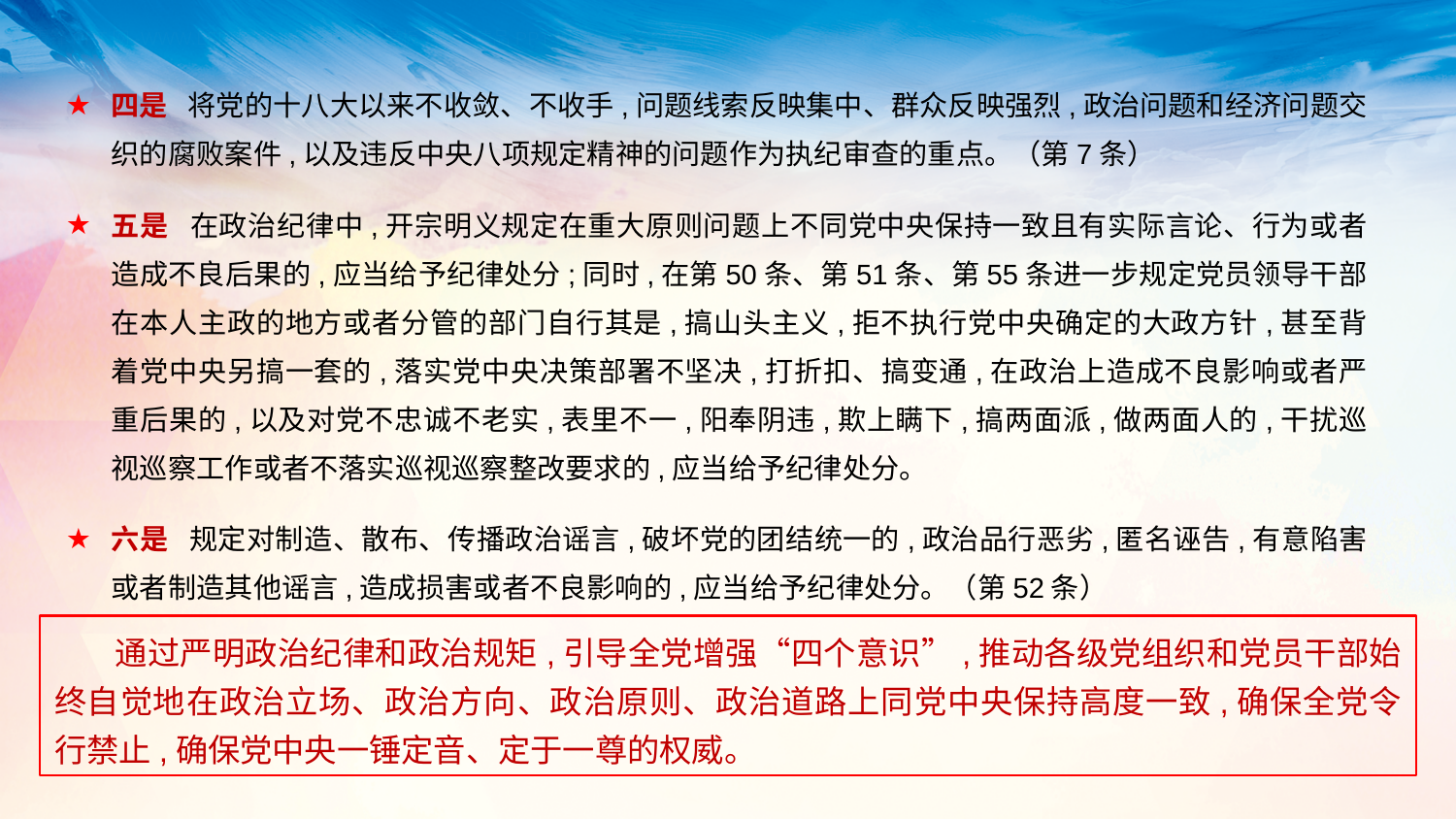

四是   将党的十八大以来不收敛、不收手,问题线索反映集中、群众反映强烈,政治问题和经济问题交织的腐败案件,以及违反中央八项规定精神的问题作为执纪审查的重点。（第7条）
五是   在政治纪律中,开宗明义规定在重大原则问题上不同党中央保持一致且有实际言论、行为或者造成不良后果的,应当给予纪律处分;同时,在第50条、第51条、第55条进一步规定党员领导干部在本人主政的地方或者分管的部门自行其是,搞山头主义,拒不执行党中央确定的大政方针,甚至背着党中央另搞一套的,落实党中央决策部署不坚决,打折扣、搞变通,在政治上造成不良影响或者严重后果的,以及对党不忠诚不老实,表里不一,阳奉阴违,欺上瞒下,搞两面派,做两面人的,干扰巡视巡察工作或者不落实巡视巡察整改要求的,应当给予纪律处分。
六是   规定对制造、散布、传播政治谣言,破坏党的团结统一的,政治品行恶劣,匿名诬告,有意陷害或者制造其他谣言,造成损害或者不良影响的,应当给予纪律处分。（第52条）
       通过严明政治纪律和政治规矩,引导全党增强“四个意识”,推动各级党组织和党员干部始终自觉地在政治立场、政治方向、政治原则、政治道路上同党中央保持高度一致,确保全党令行禁止,确保党中央一锤定音、定于一尊的权威。